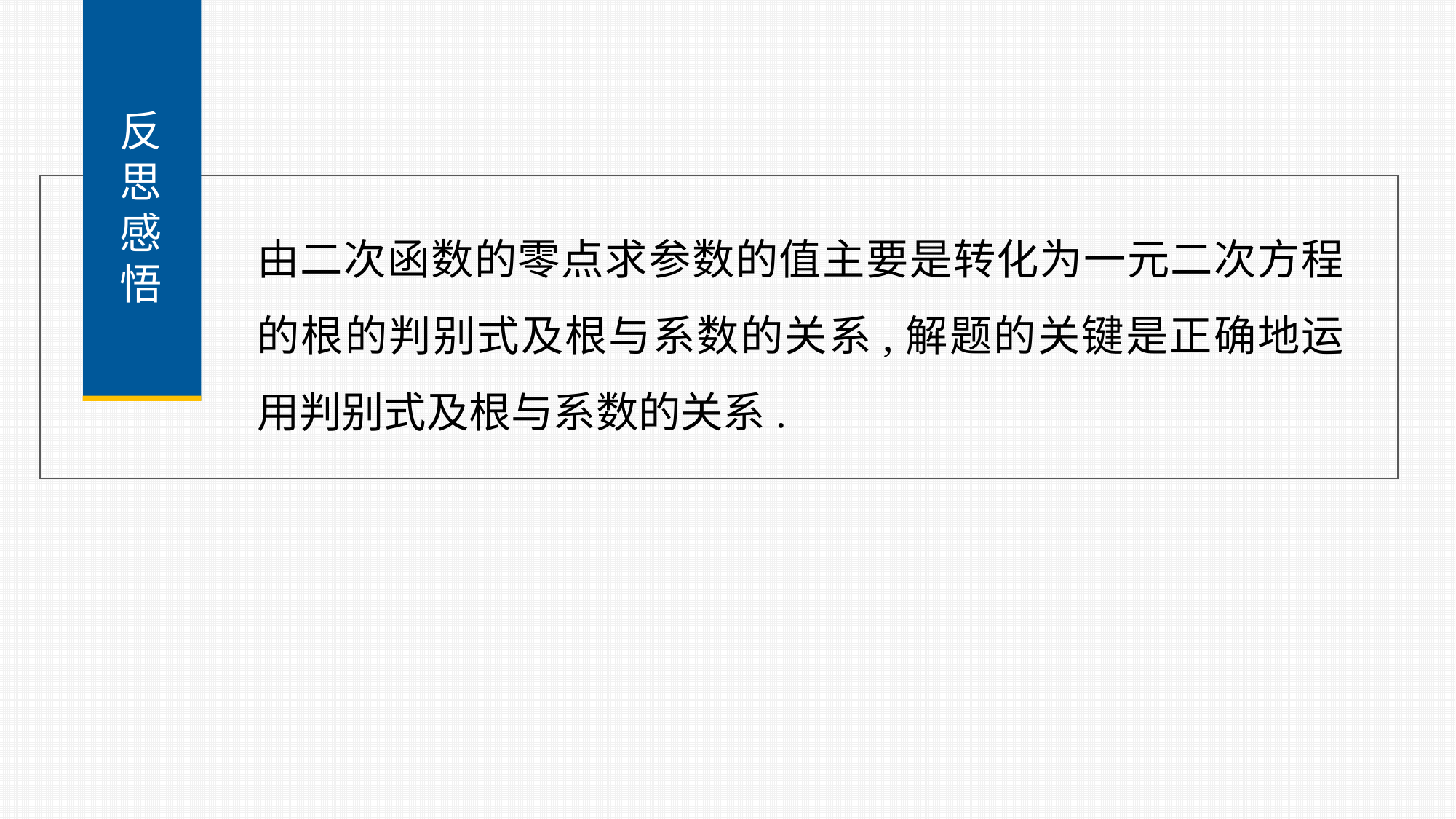

反
思
感
悟

由二次函数的零点求参数的值主要是转化为一元二次方程的根的判别式及根与系数的关系,解题的关键是正确地运用判别式及根与系数的关系.